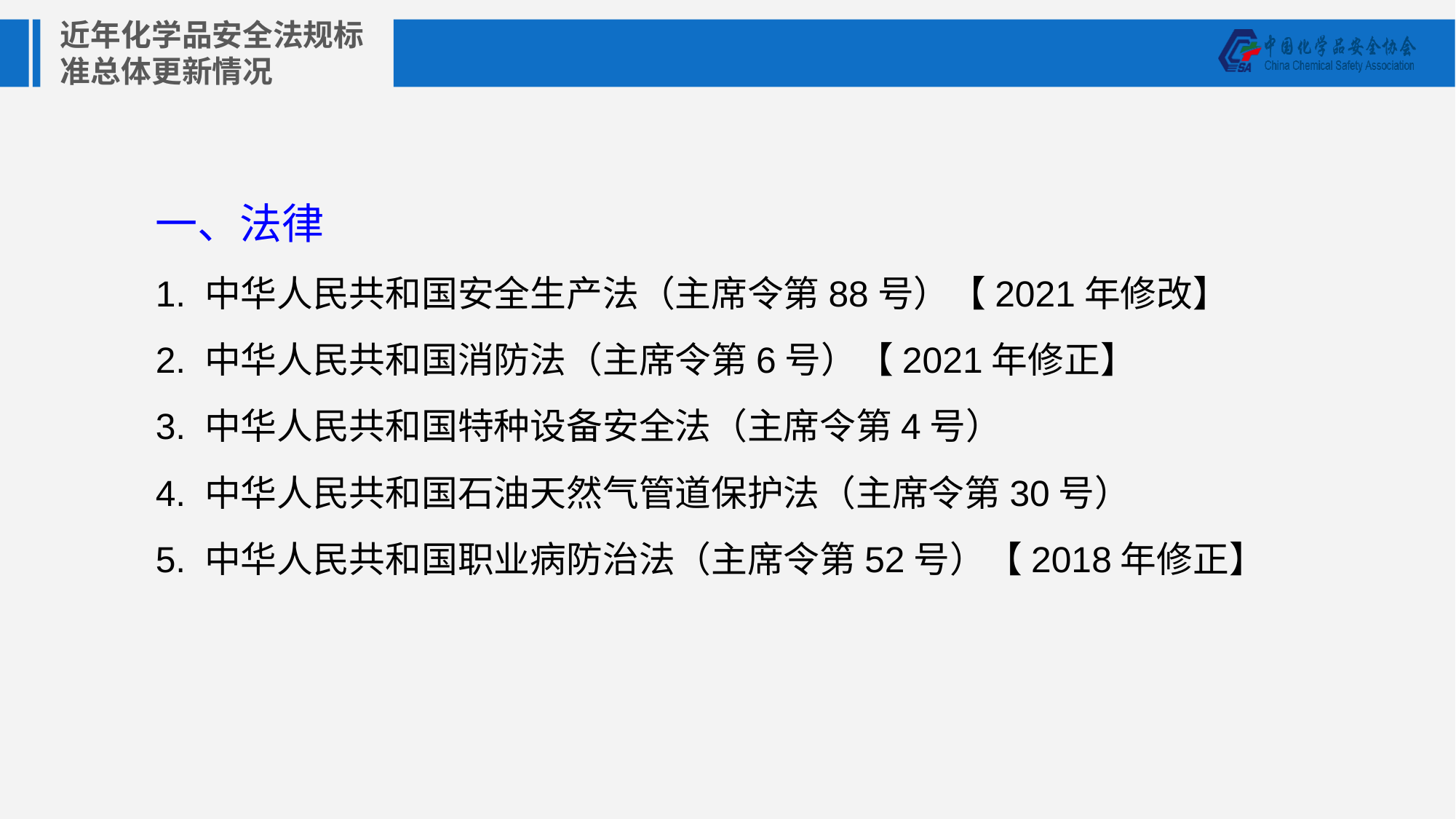

一、法律
1. 中华人民共和国安全生产法（主席令第88号）【2021年修改】
2. 中华人民共和国消防法（主席令第6号）【2021年修正】
3. 中华人民共和国特种设备安全法（主席令第4号）
4. 中华人民共和国石油天然气管道保护法（主席令第30号）
5. 中华人民共和国职业病防治法（主席令第52号）【2018年修正】